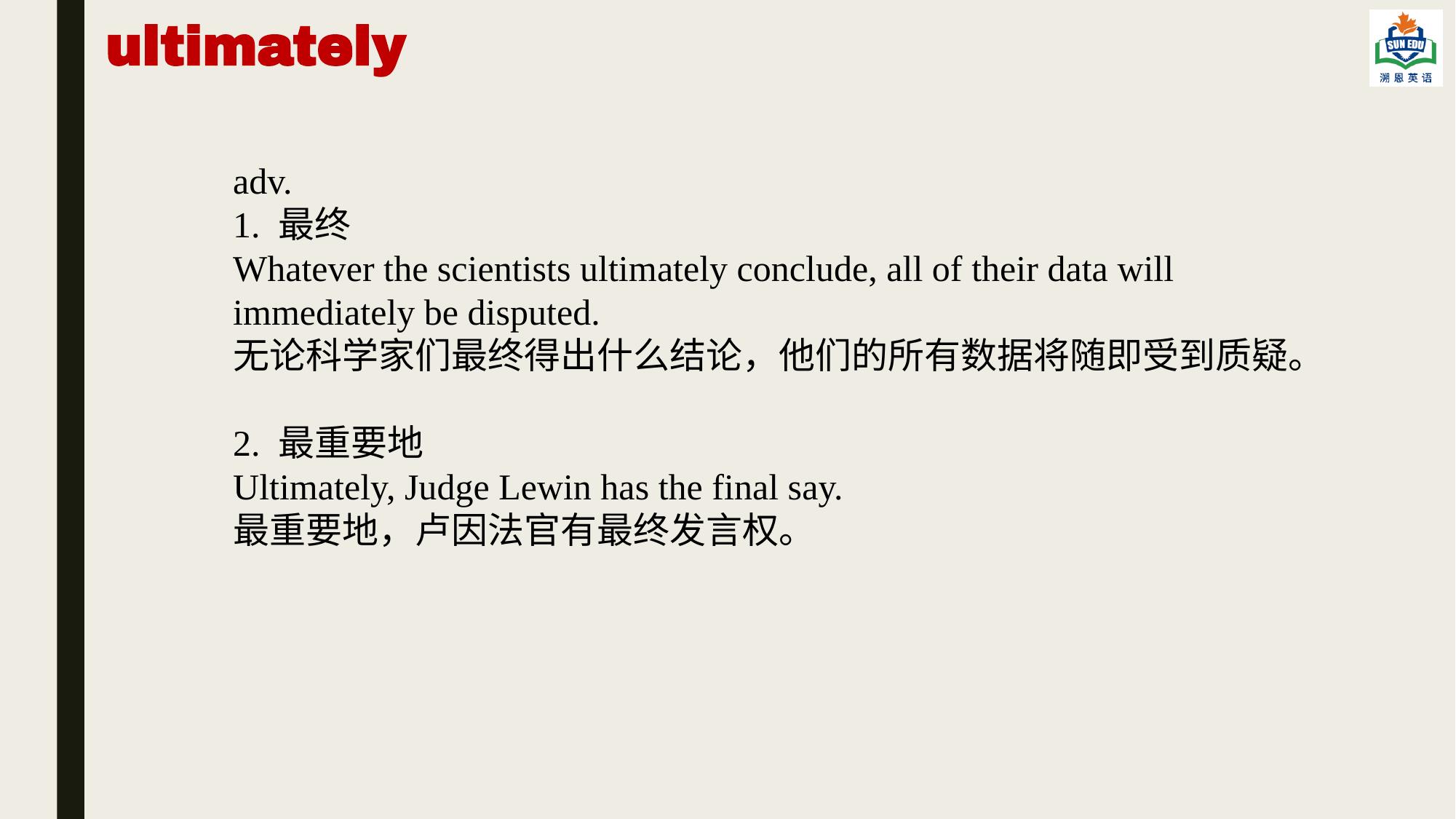

ultimately
adv.
1. 最终
Whatever the scientists ultimately conclude, all of their data will immediately be disputed.
无论科学家们最终得出什么结论，他们的所有数据将随即受到质疑。

2. 最重要地
Ultimately, Judge Lewin has the final say.
最重要地，卢因法官有最终发言权。